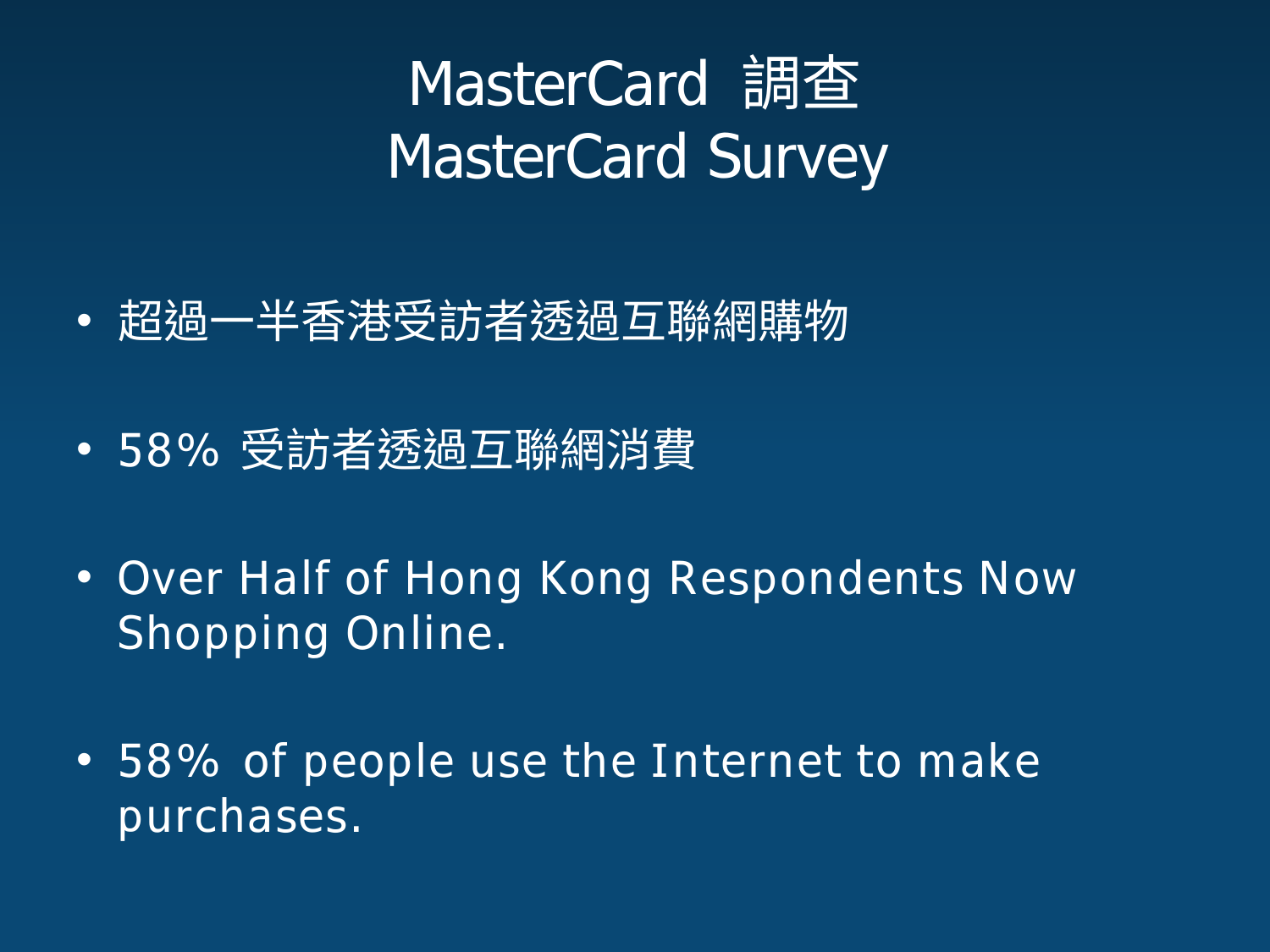

# MasterCard 調查 MasterCard Survey

超過一半香港受訪者透過互聯網購物

58%受訪者透過互聯網消費

Over Half of Hong Kong Respondents Now Shopping Online.

58% of people use the Internet to make purchases.